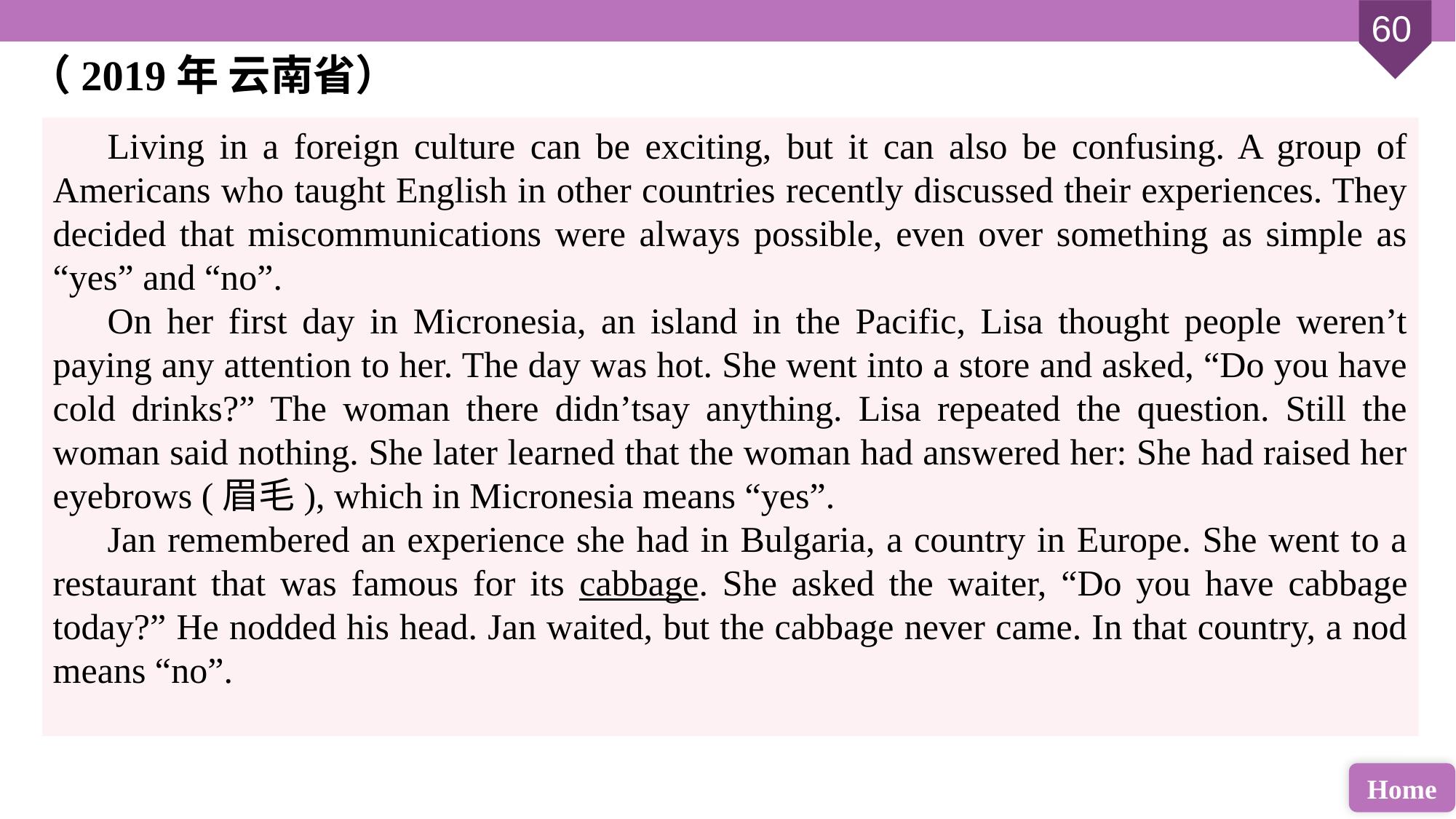

（2019年 云南省）
Living in a foreign culture can be exciting, but it can also be confusing. A group of Americans who taught English in other countries recently discussed their experiences. They decided that miscommunications were always possible, even over something as simple as “yes” and “no”.
On her first day in Micronesia, an island in the Pacific, Lisa thought people weren’t paying any attention to her. The day was hot. She went into a store and asked, “Do you have cold drinks?” The woman there didn’tsay anything. Lisa repeated the question. Still the woman said nothing. She later learned that the woman had answered her: She had raised her eyebrows (眉毛), which in Micronesia means “yes”.
Jan remembered an experience she had in Bulgaria, a country in Europe. She went to a restaurant that was famous for its cabbage. She asked the waiter, “Do you have cabbage today?” He nodded his head. Jan waited, but the cabbage never came. In that country, a nod means “no”.